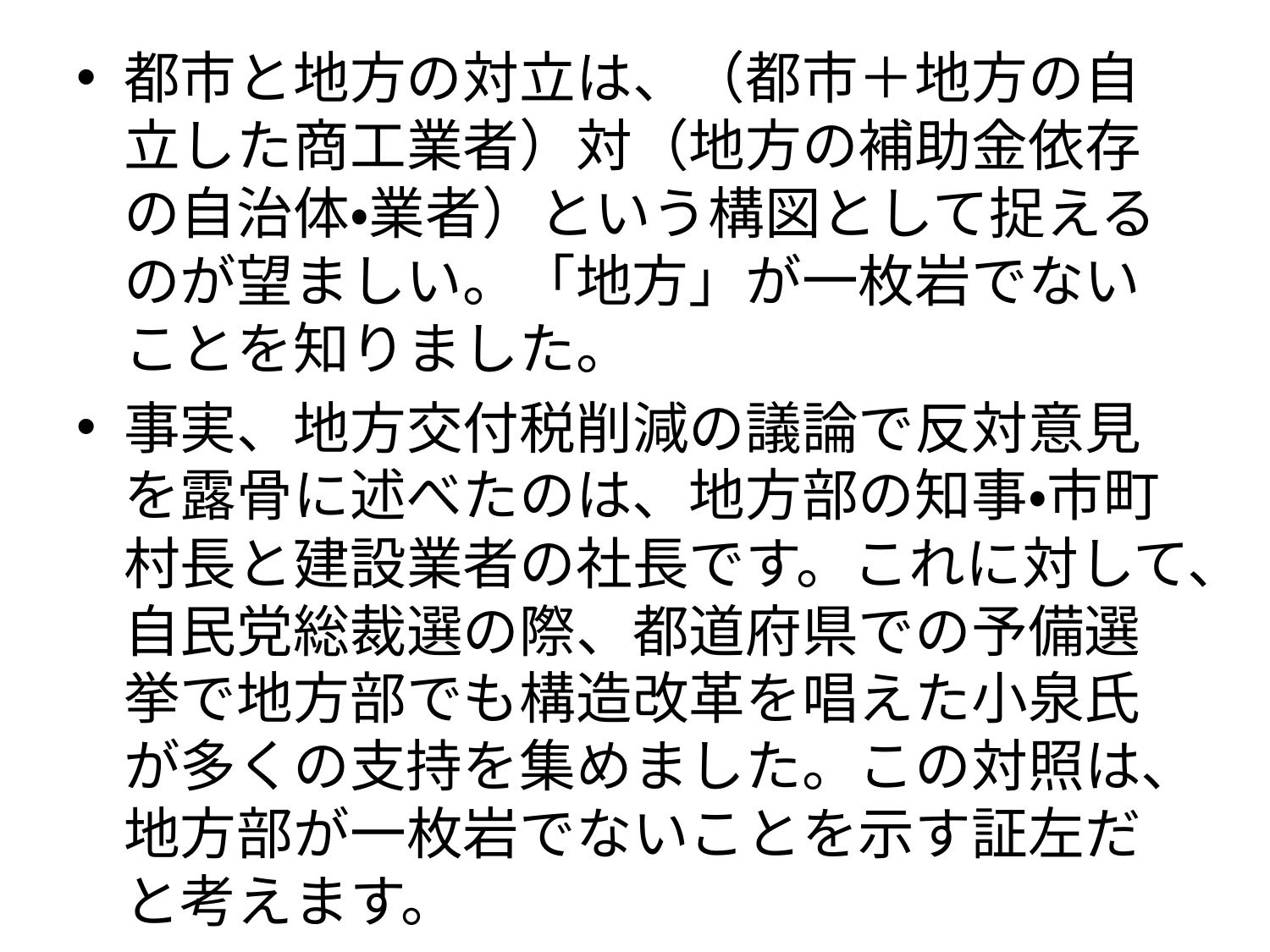

都市と地方の対立は、（都市＋地方の自立した商工業者）対（地方の補助金依存の自治体・業者）という構図として捉えるのが望ましい。「地方」が一枚岩でないことを知りました。
事実、地方交付税削減の議論で反対意見を露骨に述べたのは、地方部の知事・市町村長と建設業者の社長です。これに対して、自民党総裁選の際、都道府県での予備選挙で地方部でも構造改革を唱えた小泉氏が多くの支持を集めました。この対照は、地方部が一枚岩でないことを示す証左だと考えます。